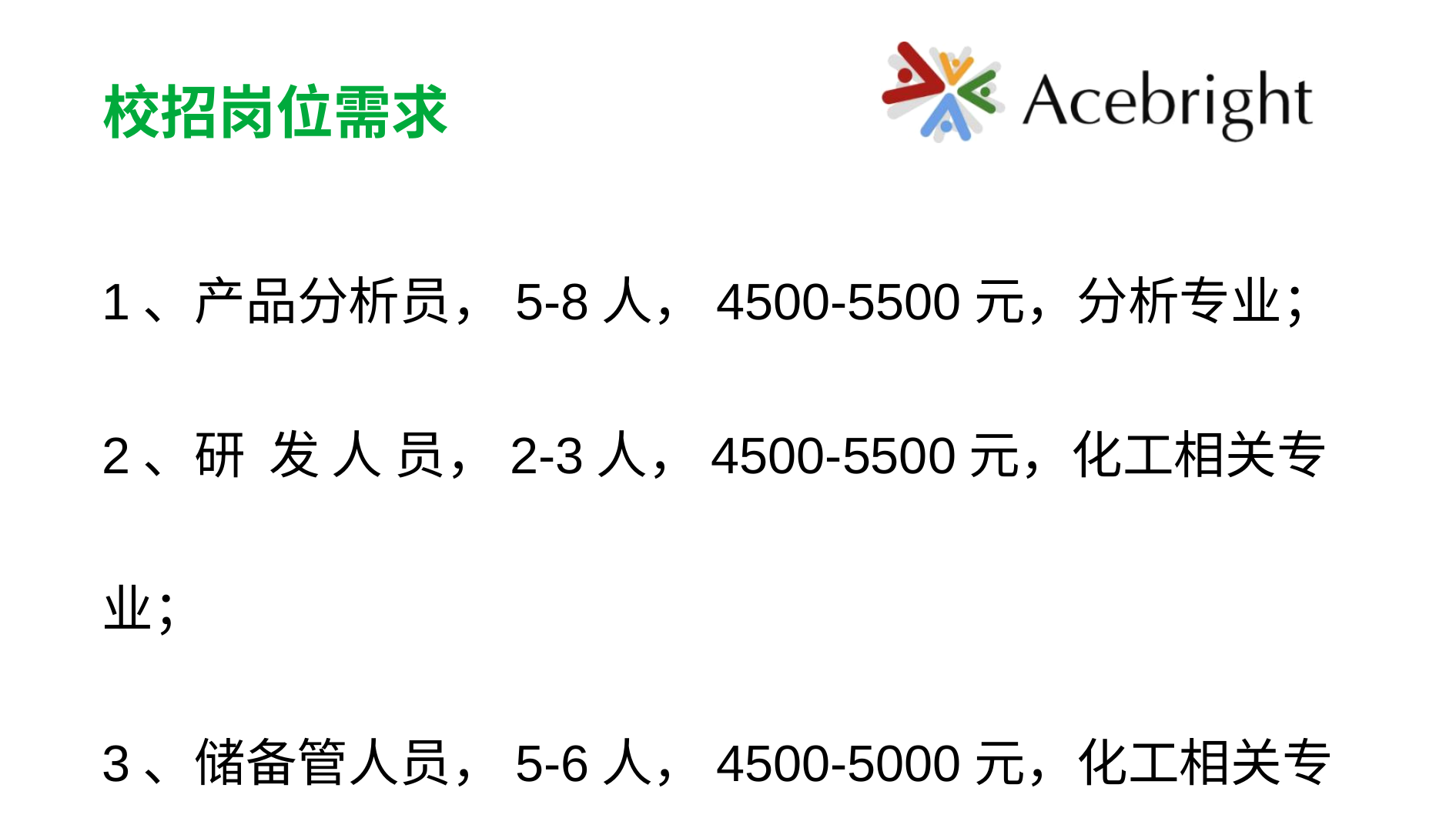

校招岗位需求
1、产品分析员，5-8人，4500-5500元，分析专业；
2、研  发 人 员，2-3人，4500-5500元，化工相关专业；
3、储备管人员，5-6人，4500-5000元，化工相关专业；